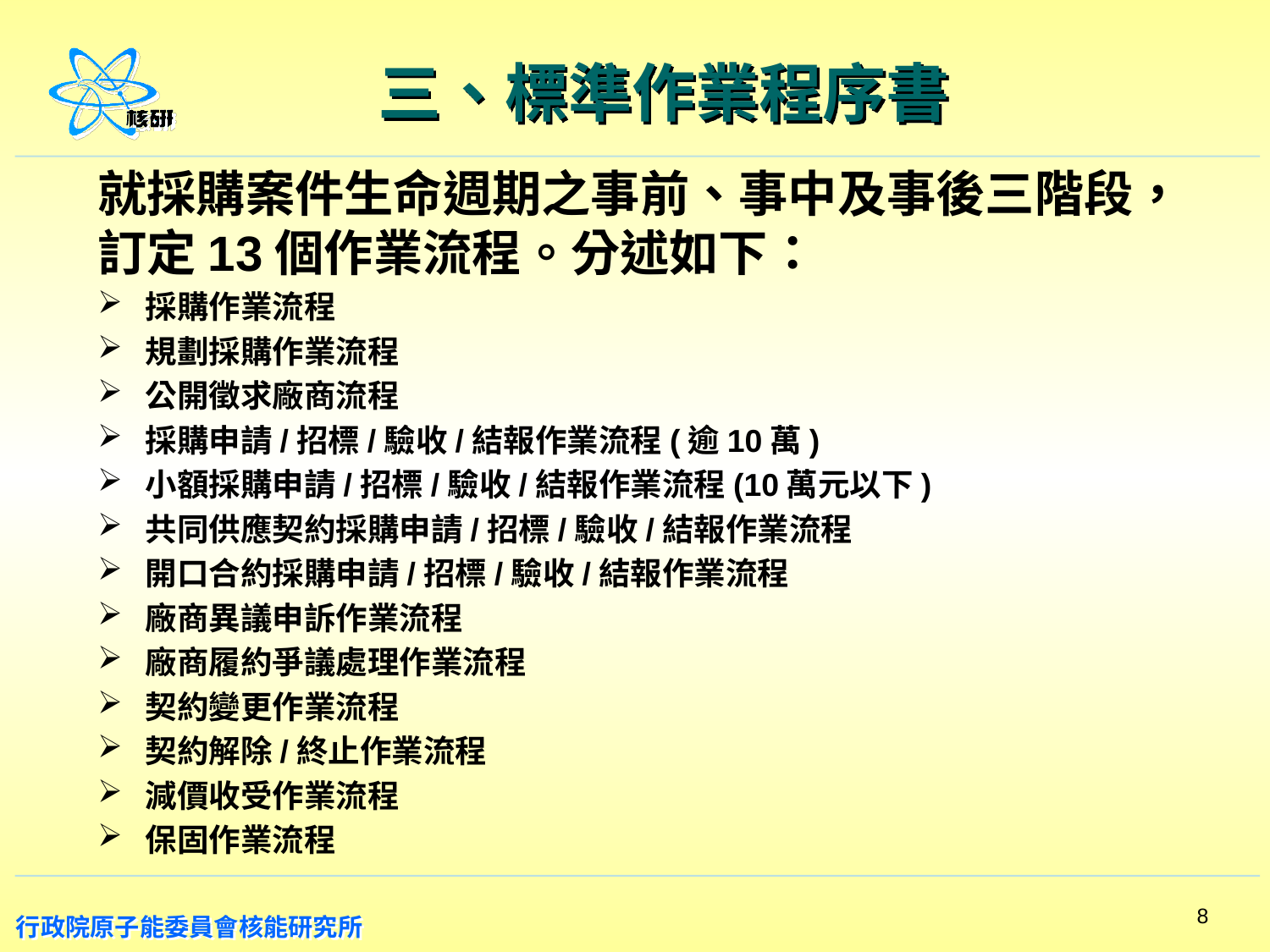

# 三、標準作業程序書
就採購案件生命週期之事前、事中及事後三階段，訂定13個作業流程。分述如下：
採購作業流程
規劃採購作業流程
公開徵求廠商流程
採購申請/招標/驗收/結報作業流程(逾10萬)
小額採購申請/招標/驗收/結報作業流程(10萬元以下)
共同供應契約採購申請/招標/驗收/結報作業流程
開口合約採購申請/招標/驗收/結報作業流程
廠商異議申訴作業流程
廠商履約爭議處理作業流程
契約變更作業流程
契約解除/終止作業流程
減價收受作業流程
保固作業流程
8